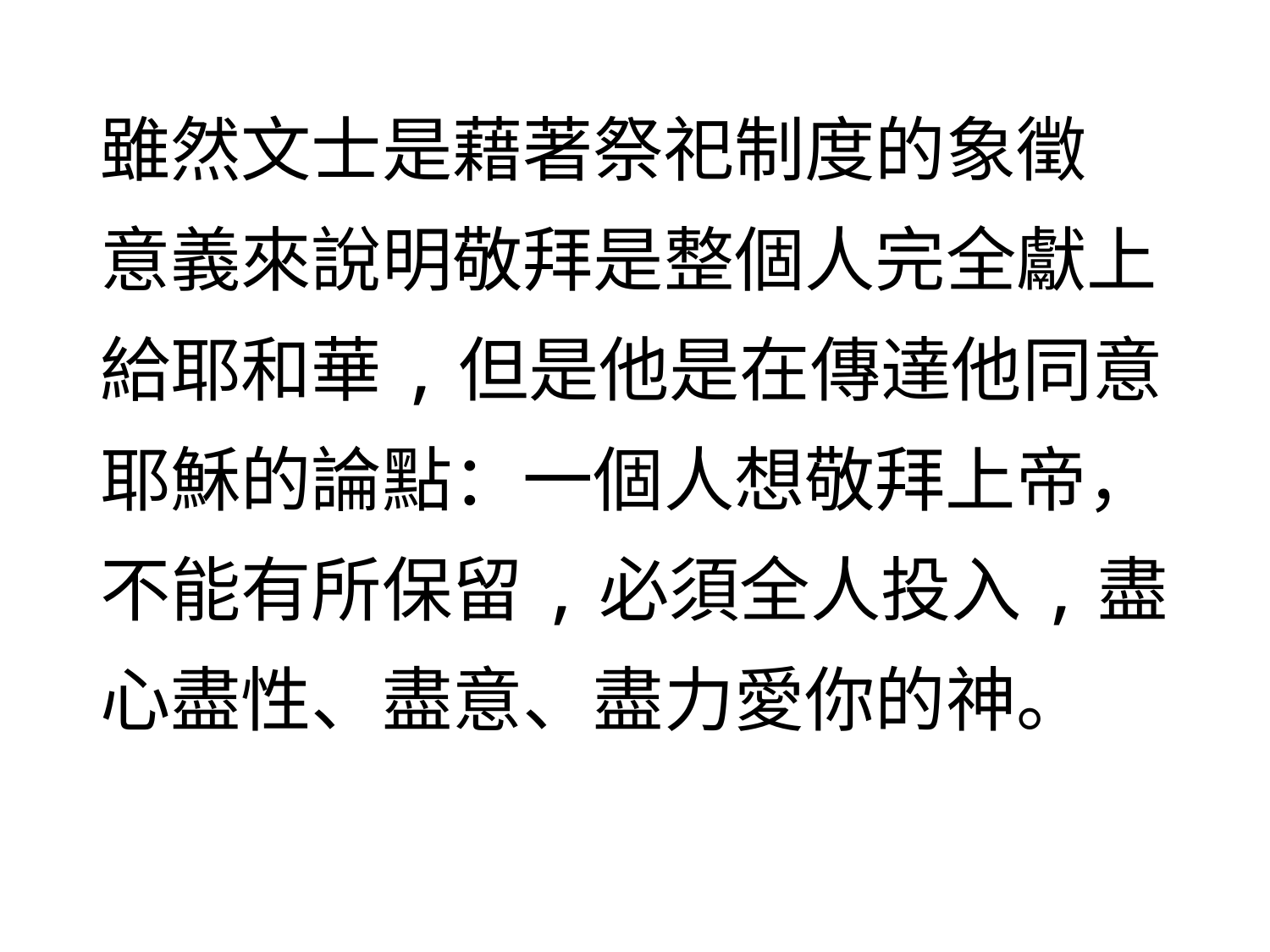

雖然文士是藉著祭祀制度的象徵 意義來說明敬拜是整個人完全獻上給耶和華,但是他是在傳達他同意耶穌的論點：一個人想敬拜上帝，不能有所保留,必須全人投入,盡心盡性、盡意、盡力愛你的神。